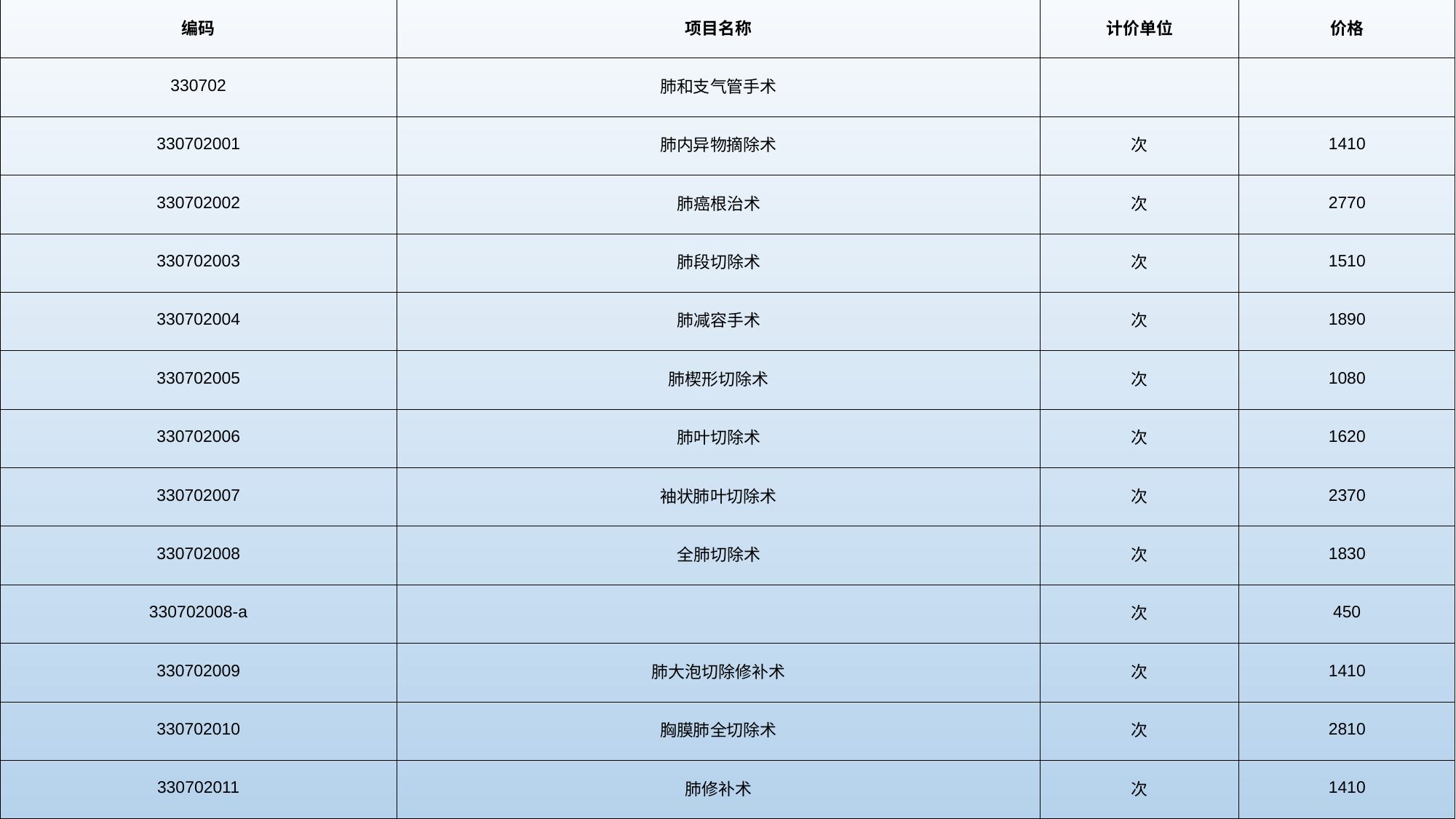

| 编码 | 项目名称 | 计价单位 | 价格 |
| --- | --- | --- | --- |
| 330702 | 肺和支气管手术 |  |  |
| 330702001 | 肺内异物摘除术 | 次 | 1410 |
| 330702002 | 肺癌根治术 | 次 | 2770 |
| 330702003 | 肺段切除术 | 次 | 1510 |
| 330702004 | 肺减容手术 | 次 | 1890 |
| 330702005 | 肺楔形切除术 | 次 | 1080 |
| 330702006 | 肺叶切除术 | 次 | 1620 |
| 330702007 | 袖状肺叶切除术 | 次 | 2370 |
| 330702008 | 全肺切除术 | 次 | 1830 |
| 330702008-a |  | 次 | 450 |
| 330702009 | 肺大泡切除修补术 | 次 | 1410 |
| 330702010 | 胸膜肺全切除术 | 次 | 2810 |
| 330702011 | 肺修补术 | 次 | 1410 |